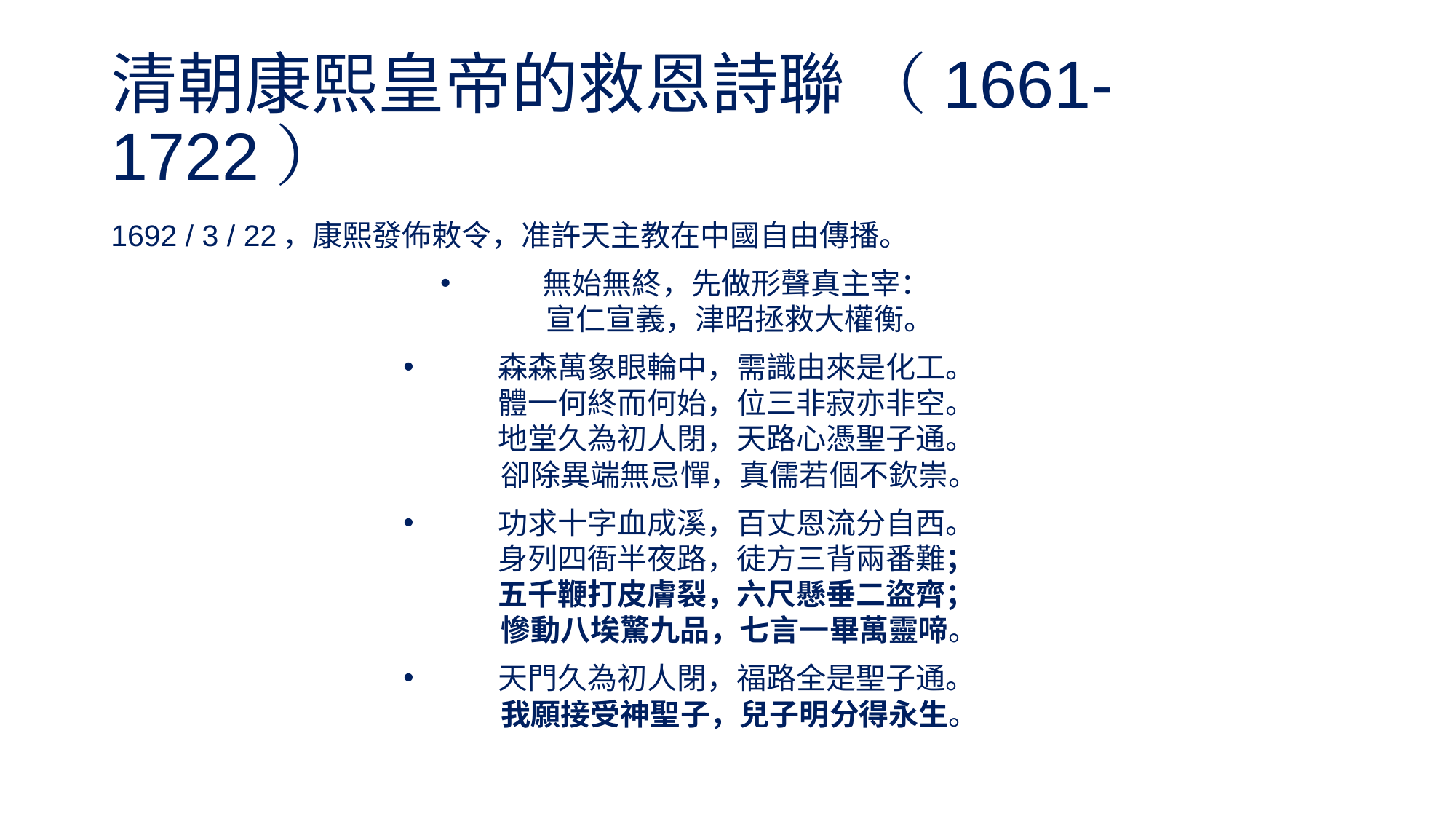

# 清朝康熙皇帝的救恩詩聯 （1661-1722）
1692 / 3 / 22，康熙發佈敕令，准許天主教在中國自由傳播。
無始無終，先做形聲真主宰： 
宣仁宣義，津昭拯救大權衡。
森森萬象眼輪中，需識由來是化工。 
體一何終而何始，位三非寂亦非空。 
地堂久為初人閉，天路心憑聖子通。 
卻除異端無忌憚，真儒若個不欽崇。
功求十字血成溪，百丈恩流分自西。 
身列四衙半夜路，徒方三背兩番難； 
五千鞭打皮膚裂，六尺懸垂二盜齊； 
慘動八埃驚九品，七言一畢萬靈啼。
天門久為初人閉，福路全是聖子通。 
我願接受神聖子，兒子明分得永生。